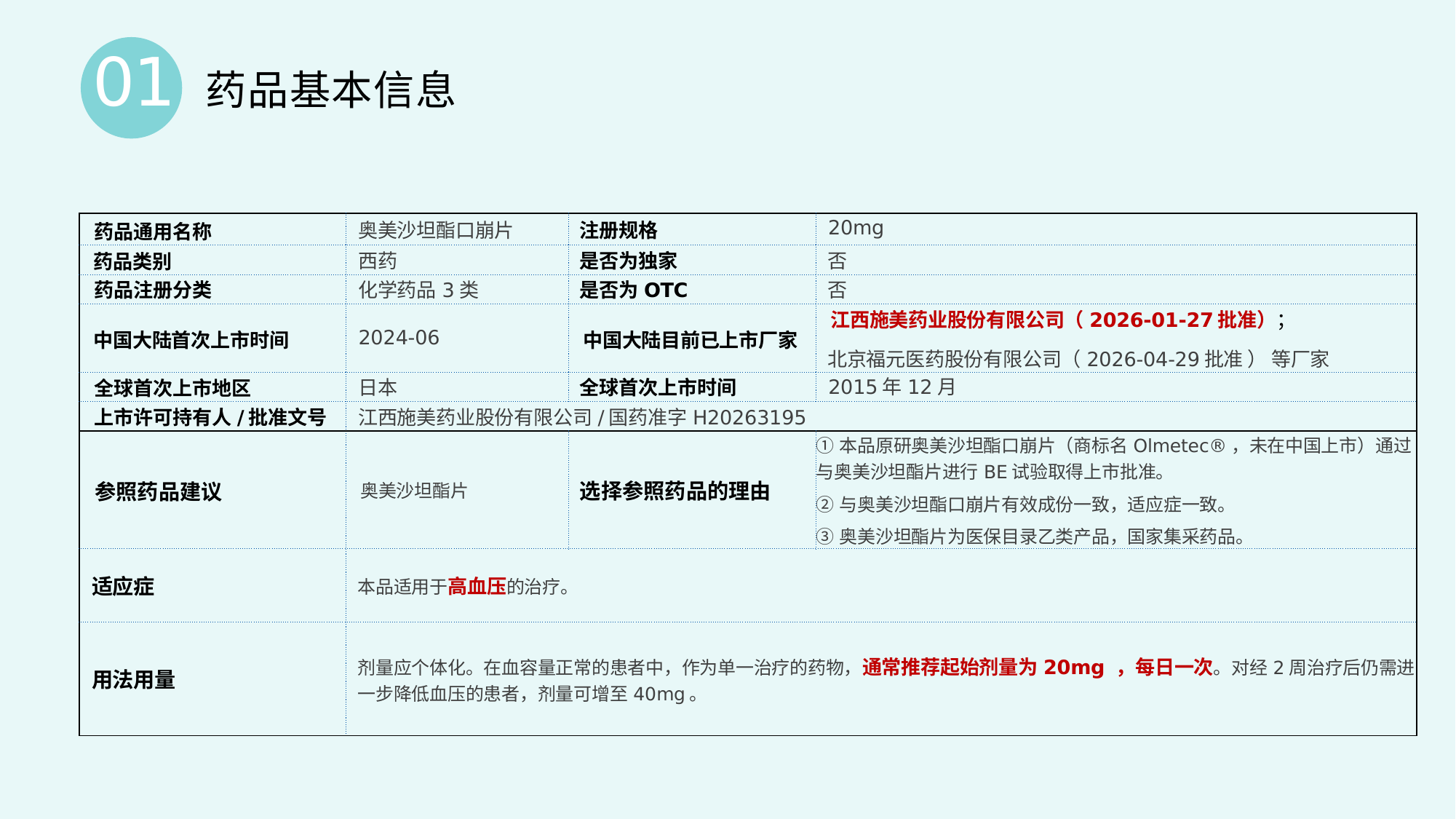

01

药品基本信息
| 药品通用名称 | 奥美沙坦酯口崩片 | 注册规格 | 20mg |
| --- | --- | --- | --- |
| 药品类别 | 西药 | 是否为独家 | 否 |
| 药品注册分类 | 化学药品3类 | 是否为OTC | 否 |
| 中国大陆首次上市时间 | 2024-06 | 中国大陆目前已上市厂家 | 江西施美药业股份有限公司（2026-01-27批准）； 北京福元医药股份有限公司（2026-04-29批准 ） 等厂家 |
| 全球首次上市地区 | 日本 | 全球首次上市时间 | 2015年12月 |
| 上市许可持有人/批准文号 | 江西施美药业股份有限公司/国药准字H20263195 |  |  |
| 参照药品建议 | 奥美沙坦酯片 | 选择参照药品的理由 | ①本品原研奥美沙坦酯口崩片（商标名Olmetec®，未在中国上市）通过与奥美沙坦酯片进行BE试验取得上市批准。 ②与奥美沙坦酯口崩片有效成份一致，适应症一致。 ③奥美沙坦酯片为医保目录乙类产品，国家集采药品。 |
| 适应症 | 本品适用于高血压的治疗。 |  |  |
| 用法用量 | 剂量应个体化。在血容量正常的患者中，作为单一治疗的药物，通常推荐起始剂量为20mg ，每日一次。对经2周治疗后仍需进一步降低血压的患者，剂量可增至40mg。 |  |  |